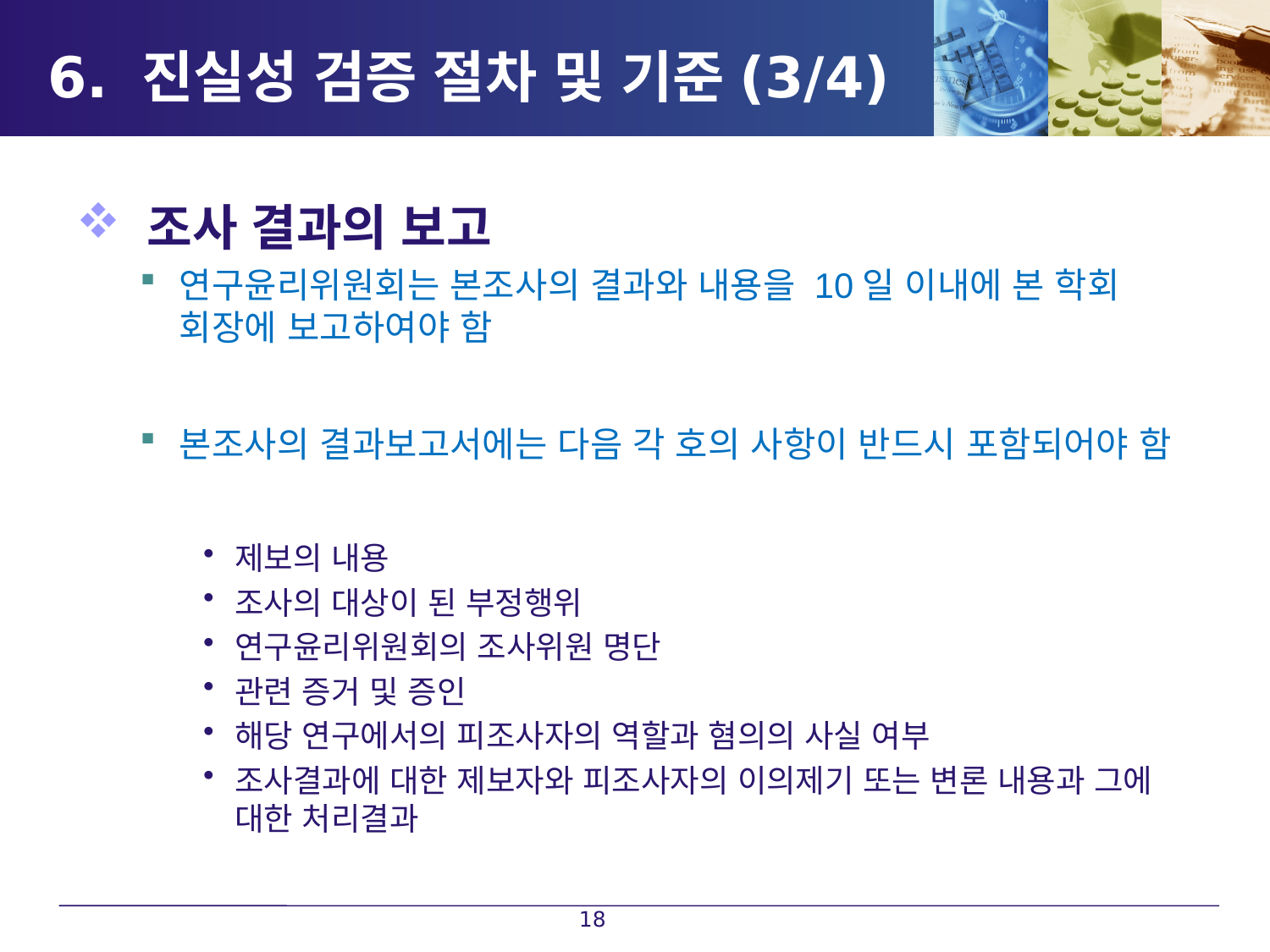

# 6. 진실성 검증 절차 및 기준(3/4)
 조사 결과의 보고
연구윤리위원회는 본조사의 결과와 내용을 10일 이내에 본 학회 회장에 보고하여야 함

본조사의 결과보고서에는 다음 각 호의 사항이 반드시 포함되어야 함

제보의 내용
조사의 대상이 된 부정행위
연구윤리위원회의 조사위원 명단
관련 증거 및 증인
해당 연구에서의 피조사자의 역할과 혐의의 사실 여부
조사결과에 대한 제보자와 피조사자의 이의제기 또는 변론 내용과 그에 대한 처리결과

18